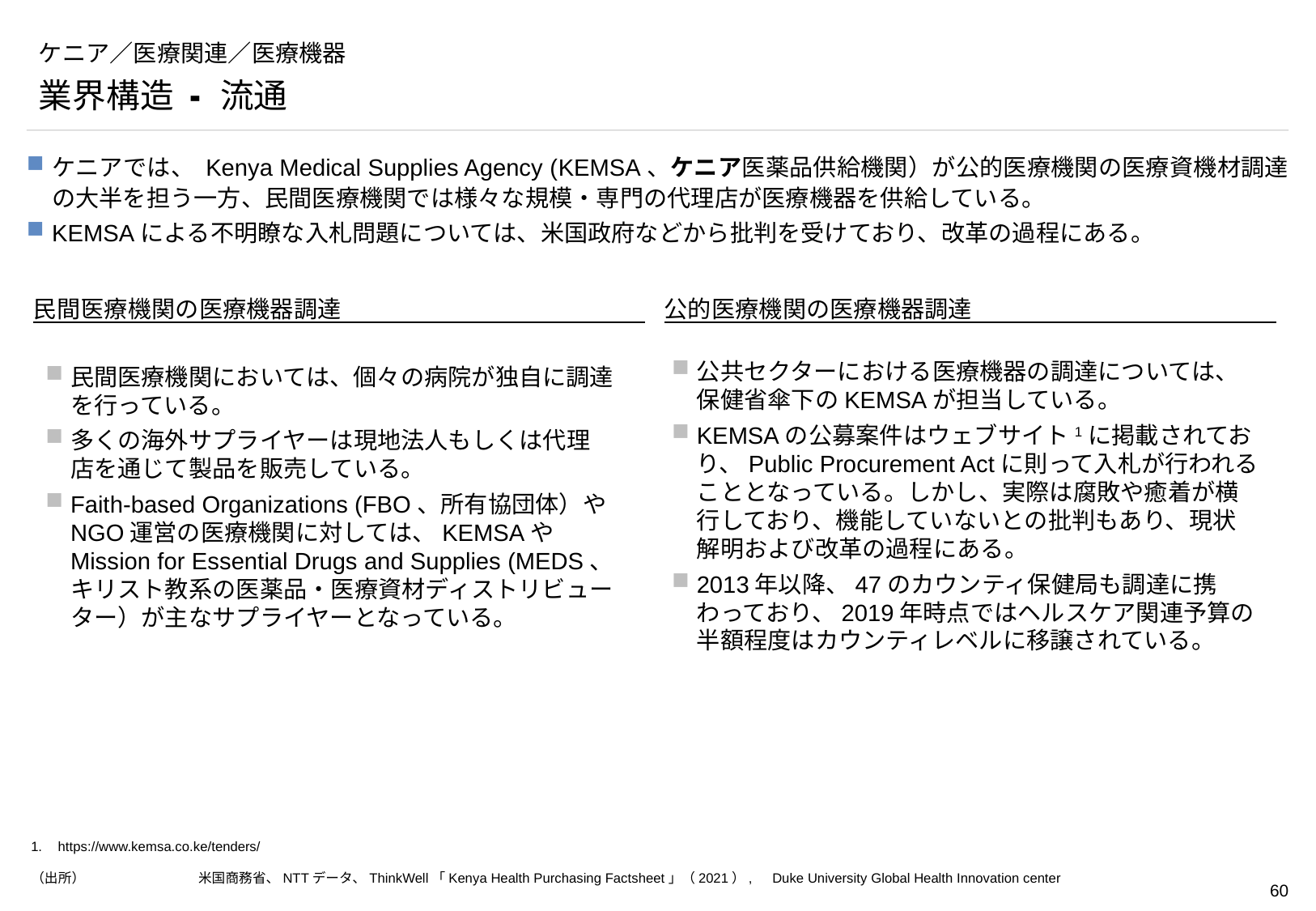

# ケニア／医療関連／医療機器
業界構造 - 流通
ケニアでは、 Kenya Medical Supplies Agency (KEMSA、ケニア医薬品供給機関）が公的医療機関の医療資機材調達の大半を担う一方、民間医療機関では様々な規模・専門の代理店が医療機器を供給している。
KEMSAによる不明瞭な入札問題については、米国政府などから批判を受けており、改革の過程にある。
民間医療機関の医療機器調達
公的医療機関の医療機器調達
公共セクターにおける医療機器の調達については、保健省傘下のKEMSAが担当している。
KEMSAの公募案件はウェブサイト1に掲載されており、Public Procurement Actに則って入札が行われることとなっている。しかし、実際は腐敗や癒着が横行しており、機能していないとの批判もあり、現状解明および改革の過程にある。
2013年以降、47のカウンティ保健局も調達に携わっており、2019年時点ではヘルスケア関連予算の半額程度はカウンティレベルに移譲されている。
民間医療機関においては、個々の病院が独自に調達を行っている。
多くの海外サプライヤーは現地法人もしくは代理店を通じて製品を販売している。
Faith-based Organizations (FBO、所有協団体）やNGO運営の医療機関に対しては、KEMSAやMission for Essential Drugs and Supplies (MEDS、キリスト教系の医薬品・医療資材ディストリビューター）が主なサプライヤーとなっている。
1.	https://www.kemsa.co.ke/tenders/
（出所）	米国商務省、NTTデータ、ThinkWell「Kenya Health Purchasing Factsheet」（2021）,　Duke University Global Health Innovation center